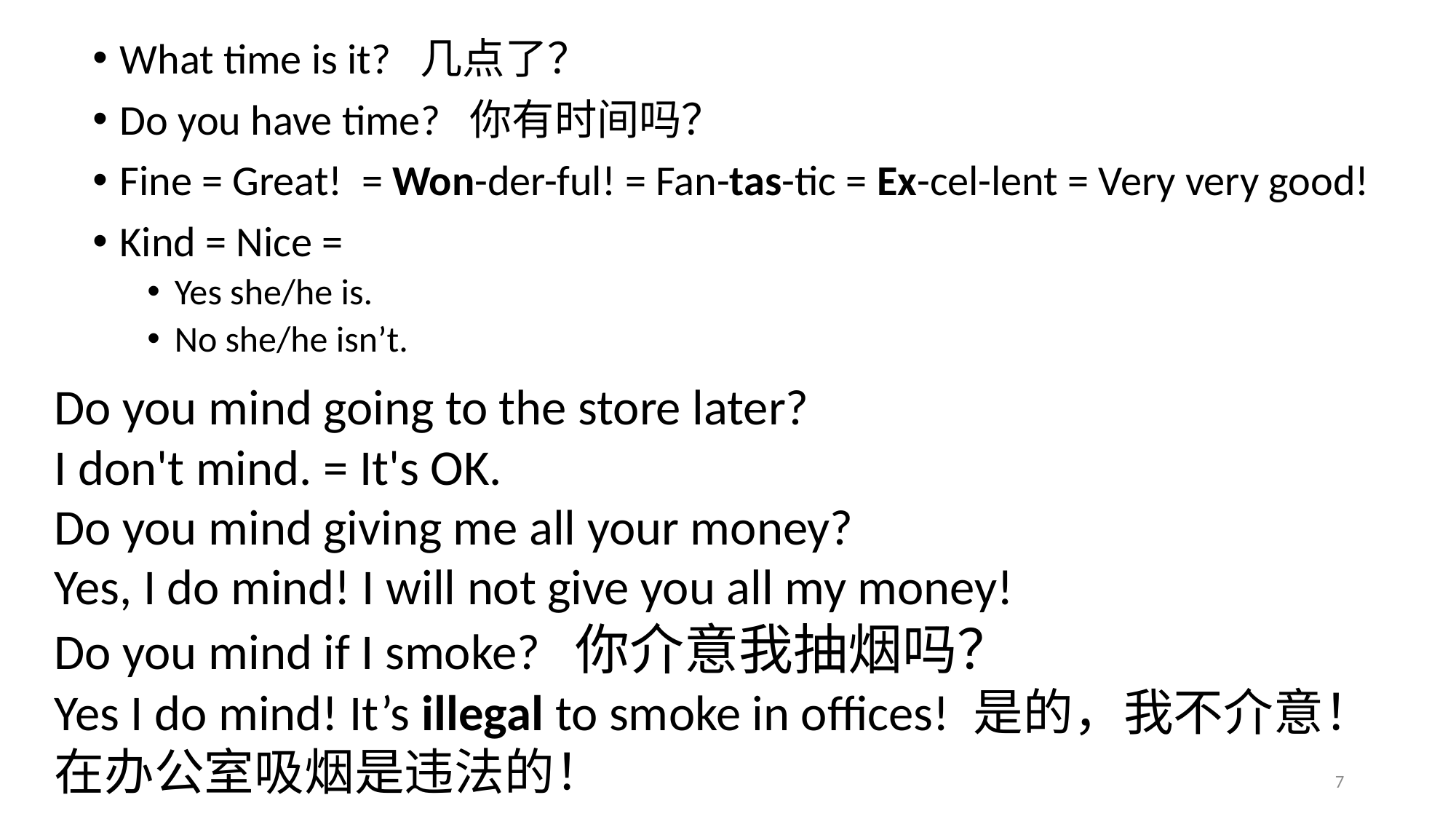

What time is it?  几点了？
Do you have time?  你有时间吗？
Fine = Great!  = Won-der-ful! = Fan-tas-tic = Ex-cel-lent = Very very good!
Kind = Nice =
Yes she/he is.
No she/he isn’t.

Do you mind going to the store later?
I don't mind. = It's OK.
Do you mind giving me all your money?
Yes, I do mind! I will not give you all my money!
Do you mind if I smoke?  你介意我抽烟吗？
Yes I do mind! It’s illegal to smoke in offices! 是的，我不介意！在办公室吸烟是违法的！
7